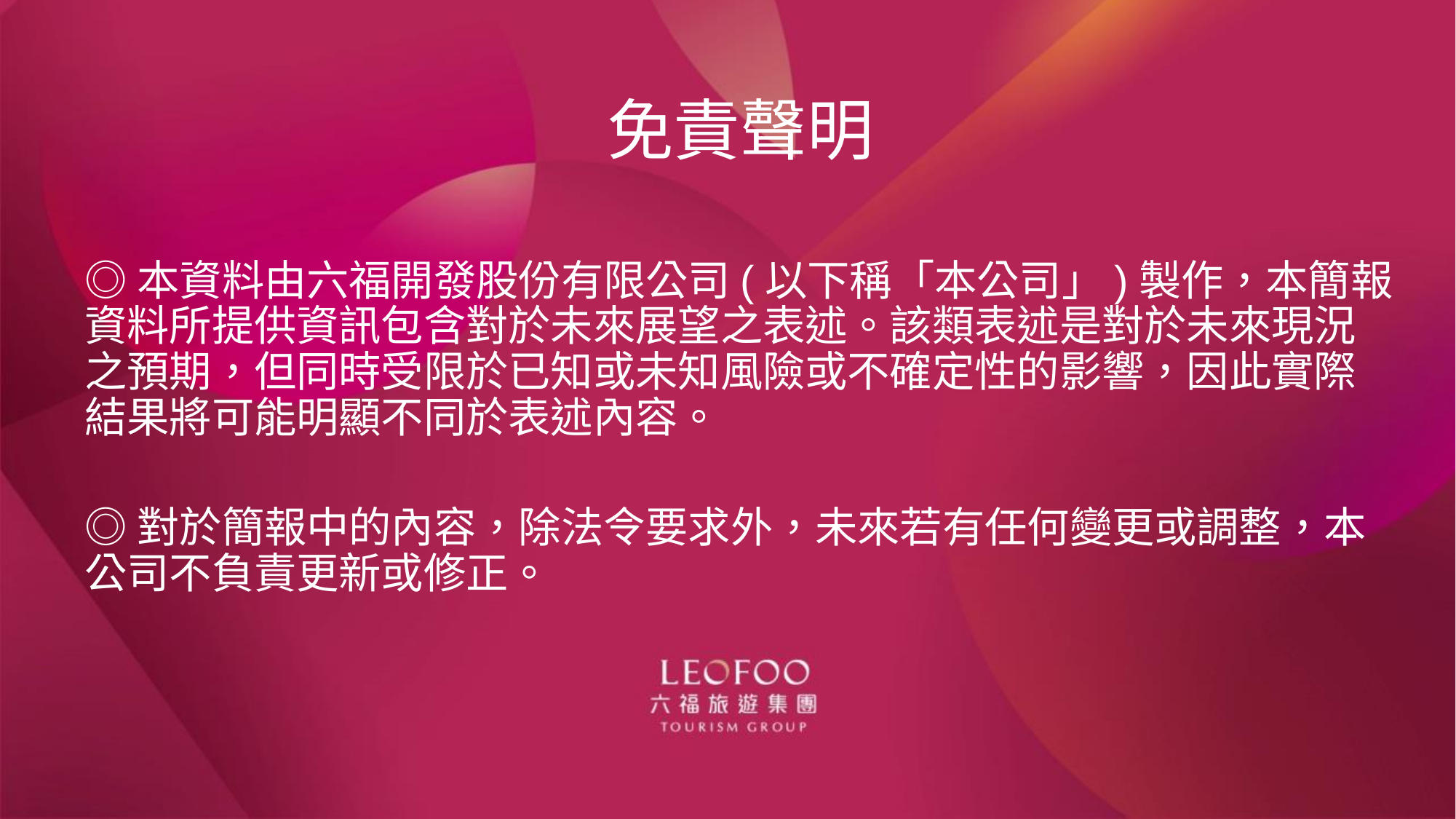

免責聲明

◎本資料由六福開發股份有限公司(以下稱「本公司」)製作，本簡報資料所提供資訊包含對於未來展望之表述。該類表述是對於未來現況之預期，但同時受限於已知或未知風險或不確定性的影響，因此實際結果將可能明顯不同於表述內容。

◎對於簡報中的內容，除法令要求外，未來若有任何變更或調整，本公司不負責更新或修正。